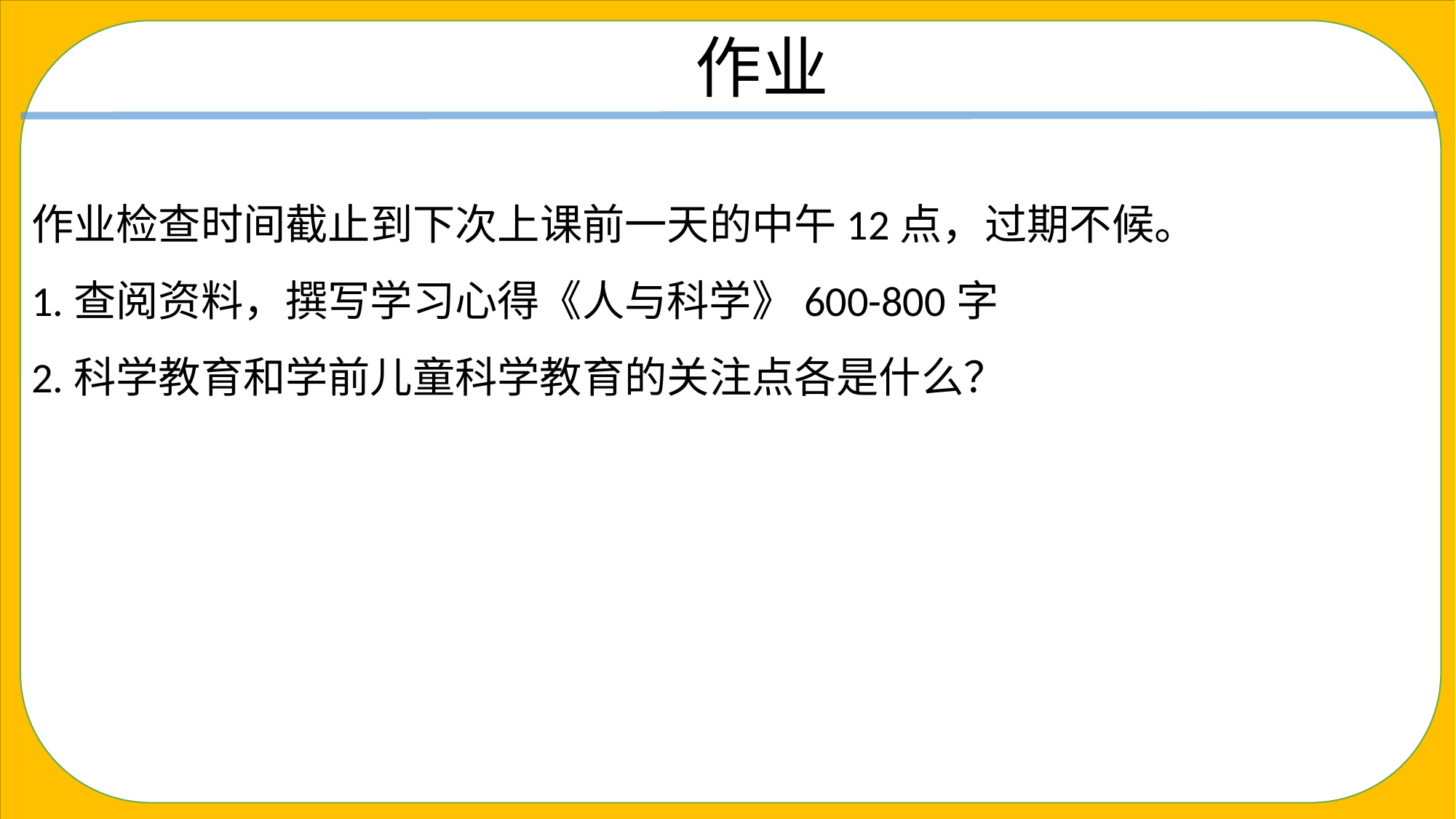

作业

作业检查时间截止到下次上课前一天的中午12点，过期不候。
1.查阅资料，撰写学习心得《人与科学》600-800字
2.科学教育和学前儿童科学教育的关注点各是什么？